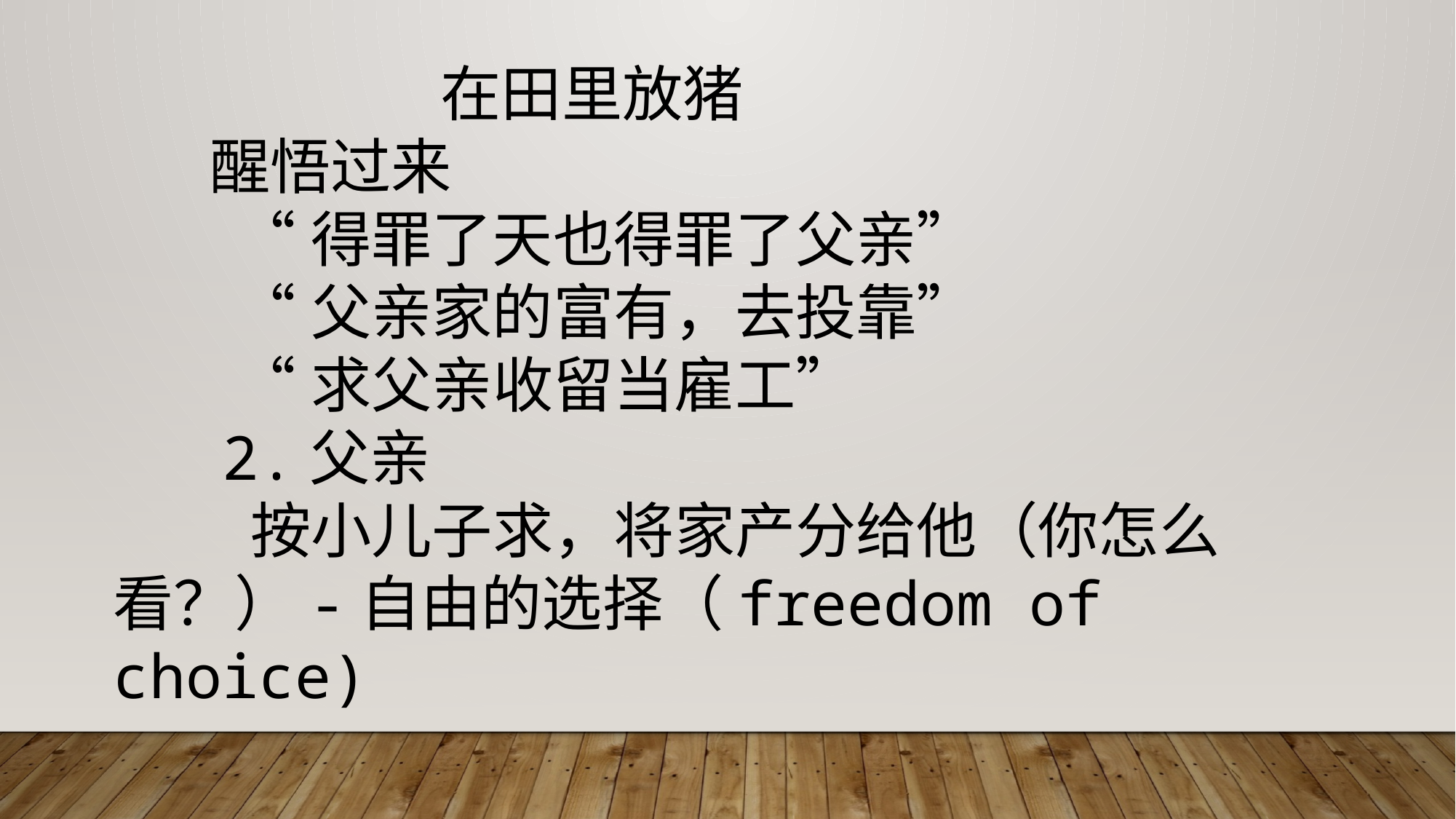

在田里放猪
      醒悟过来
         “得罪了天也得罪了父亲”
         “父亲家的富有，去投靠”
         “求父亲收留当雇工”
   2.父亲
         按小儿子求，将家产分给他（你怎么看？）-自由的选择（freedom of choice)